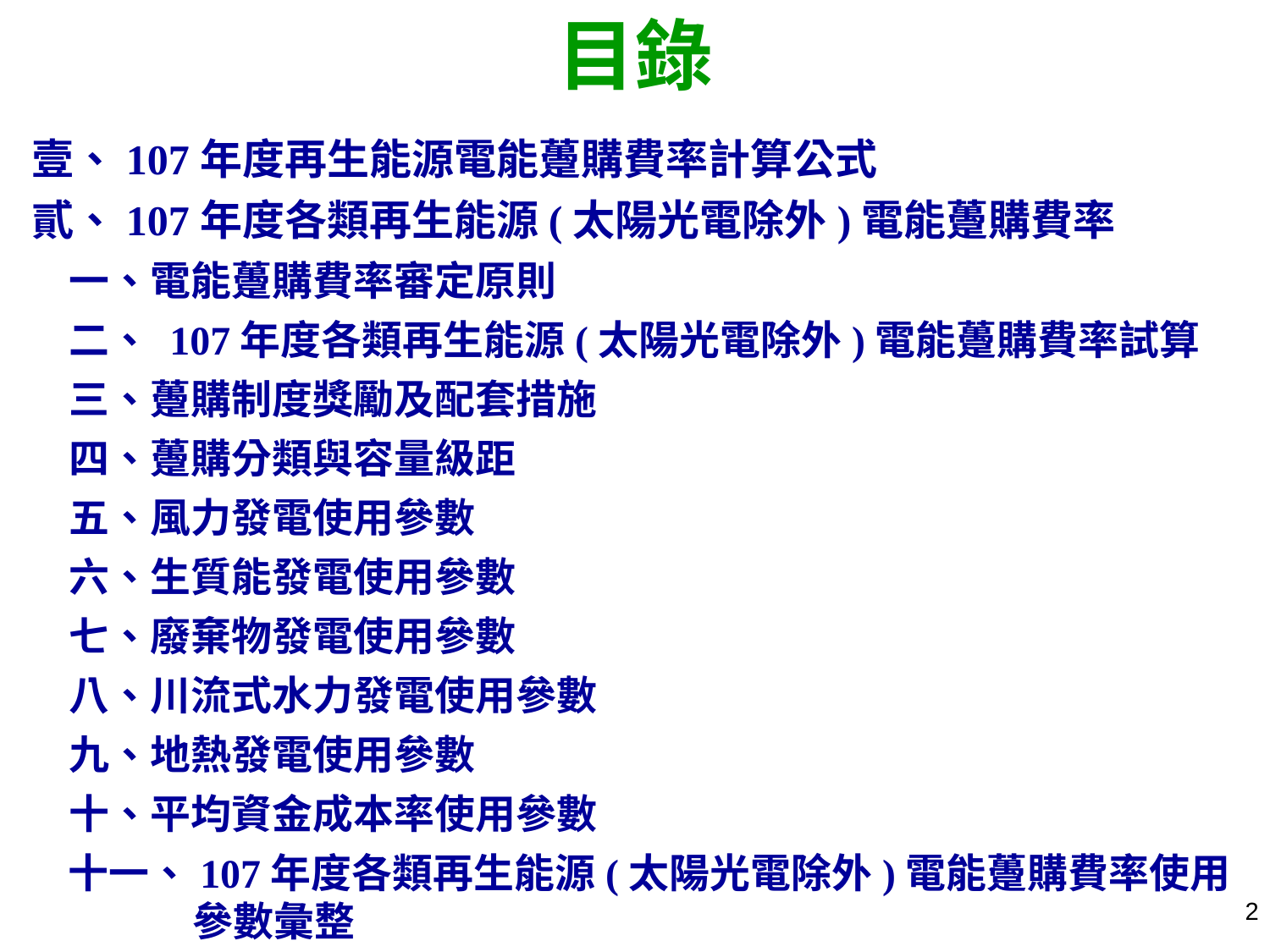

目錄
壹、107年度再生能源電能躉購費率計算公式
貳、107年度各類再生能源(太陽光電除外)電能躉購費率
一、電能躉購費率審定原則
二、 107年度各類再生能源(太陽光電除外)電能躉購費率試算
三、躉購制度獎勵及配套措施
四、躉購分類與容量級距
五、風力發電使用參數
六、生質能發電使用參數
七、廢棄物發電使用參數
八、川流式水力發電使用參數
九、地熱發電使用參數
十、平均資金成本率使用參數
十一、107年度各類再生能源(太陽光電除外)電能躉購費率使用參數彙整
2